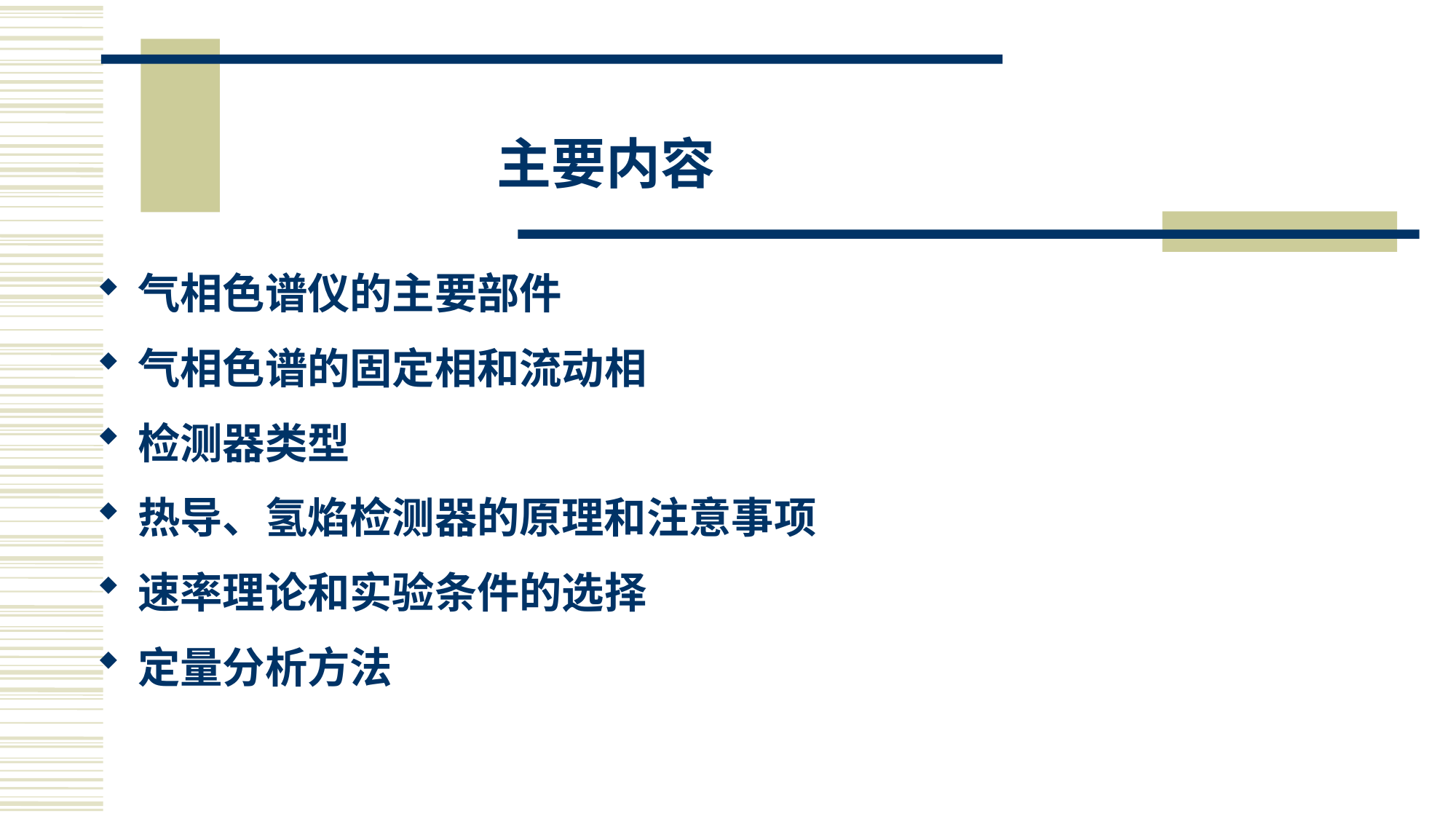

# 主要内容
气相色谱仪的主要部件
气相色谱的固定相和流动相
检测器类型
热导、氢焰检测器的原理和注意事项
速率理论和实验条件的选择
定量分析方法